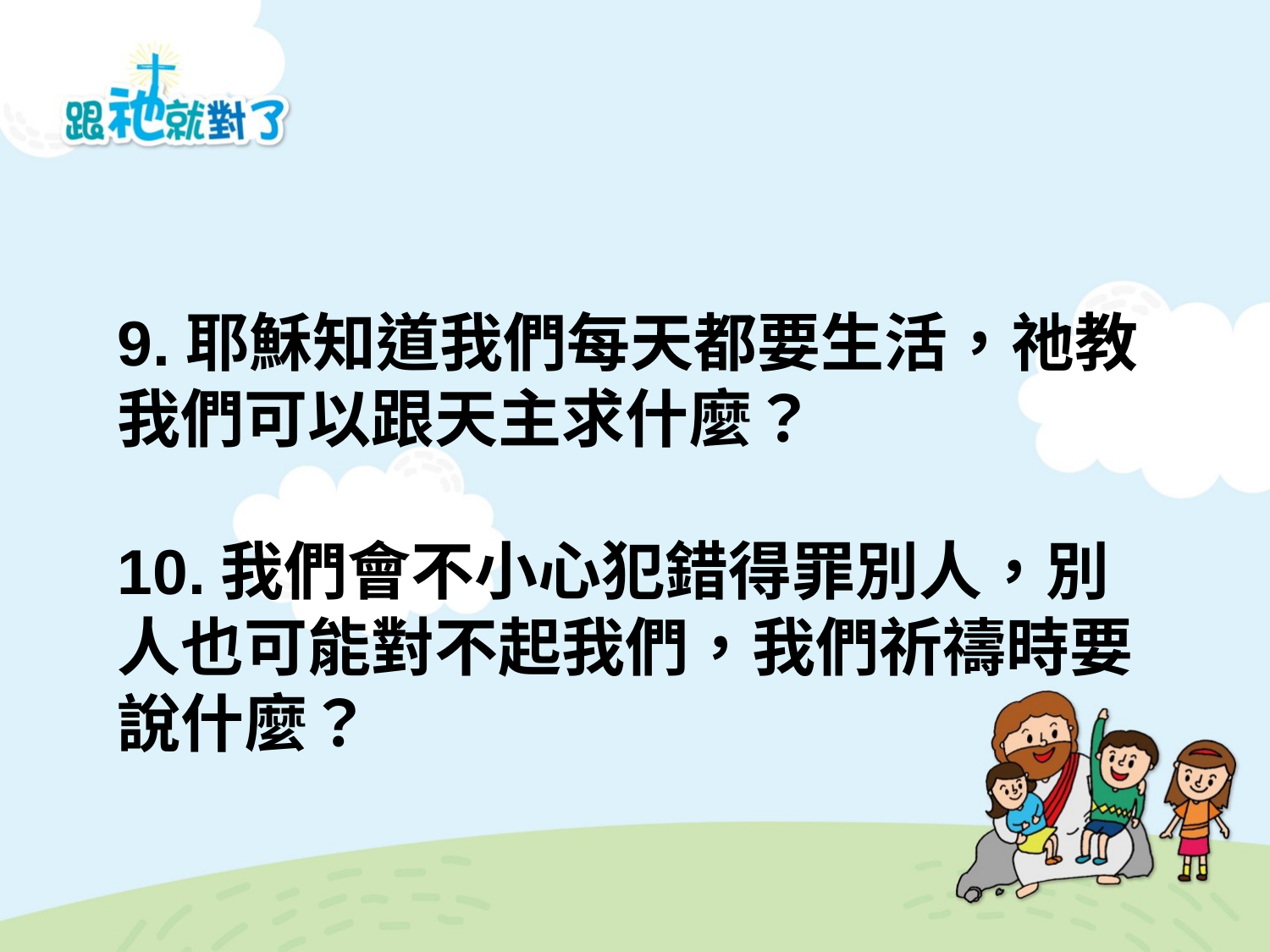

9.耶穌知道我們每天都要生活，祂教我們可以跟天主求什麼？

10.我們會不小心犯錯得罪別人，別人也可能對不起我們，我們祈禱時要說什麼？